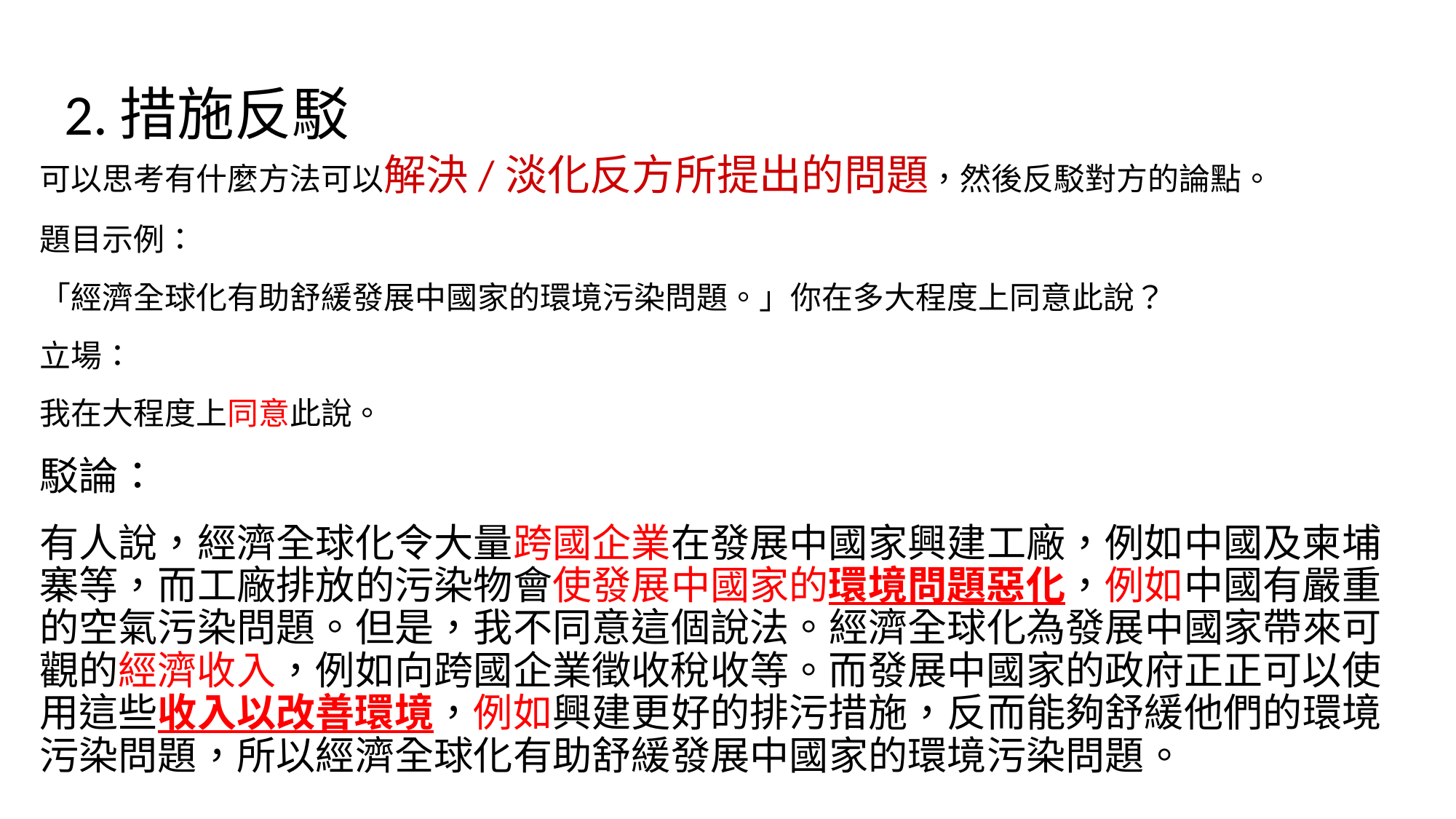

# 2.措施反駁
可以思考有什麼方法可以解決/淡化反方所提出的問題，然後反駁對方的論點。
題目示例：
「經濟全球化有助舒緩發展中國家的環境污染問題。」你在多大程度上同意此說？
立場：
我在大程度上同意此說。
駁論：
有人說，經濟全球化令大量跨國企業在發展中國家興建工廠，例如中國及柬埔寨等，而工廠排放的污染物會使發展中國家的環境問題惡化，例如中國有嚴重的空氣污染問題。但是，我不同意這個說法。經濟全球化為發展中國家帶來可觀的經濟收入，例如向跨國企業徵收稅收等。而發展中國家的政府正正可以使用這些收入以改善環境，例如興建更好的排污措施，反而能夠舒緩他們的環境污染問題，所以經濟全球化有助舒緩發展中國家的環境污染問題。